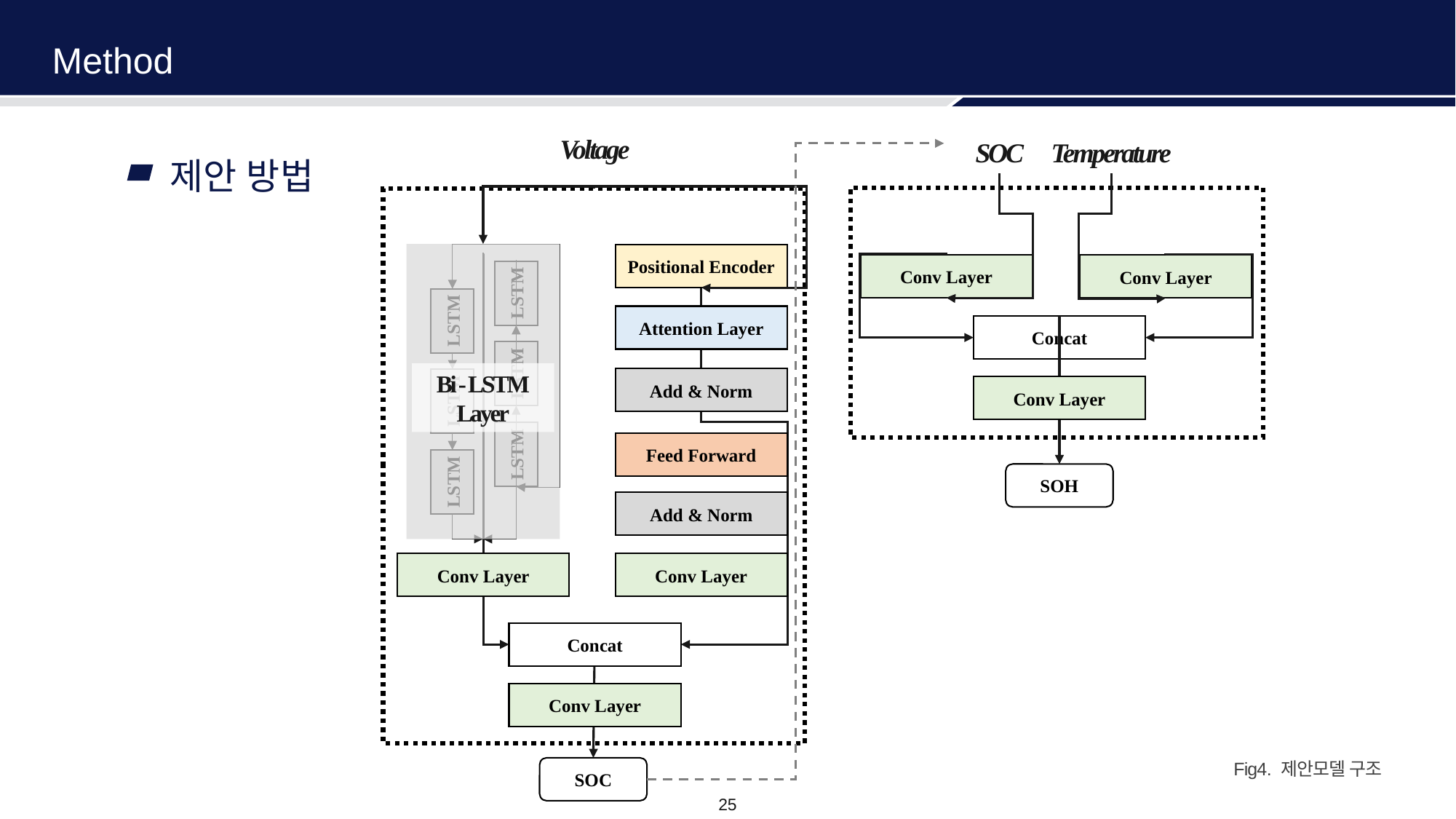

Method

Voltage
SOC
Temperature
제안 방법

Positional Encoder
Conv Layer
Conv Layer
Attention Layer
Concat

Add & Norm
Conv Layer

LSTM
LSTM
LSTM
LSTM
LSTM
LSTM
Bi - LSTM
Layer
Feed Forward
Add & Norm
SOH
Conv Layer
Conv Layer
Concat
Conv Layer
Fig4. 제안모델 구조
SOC
Section 1